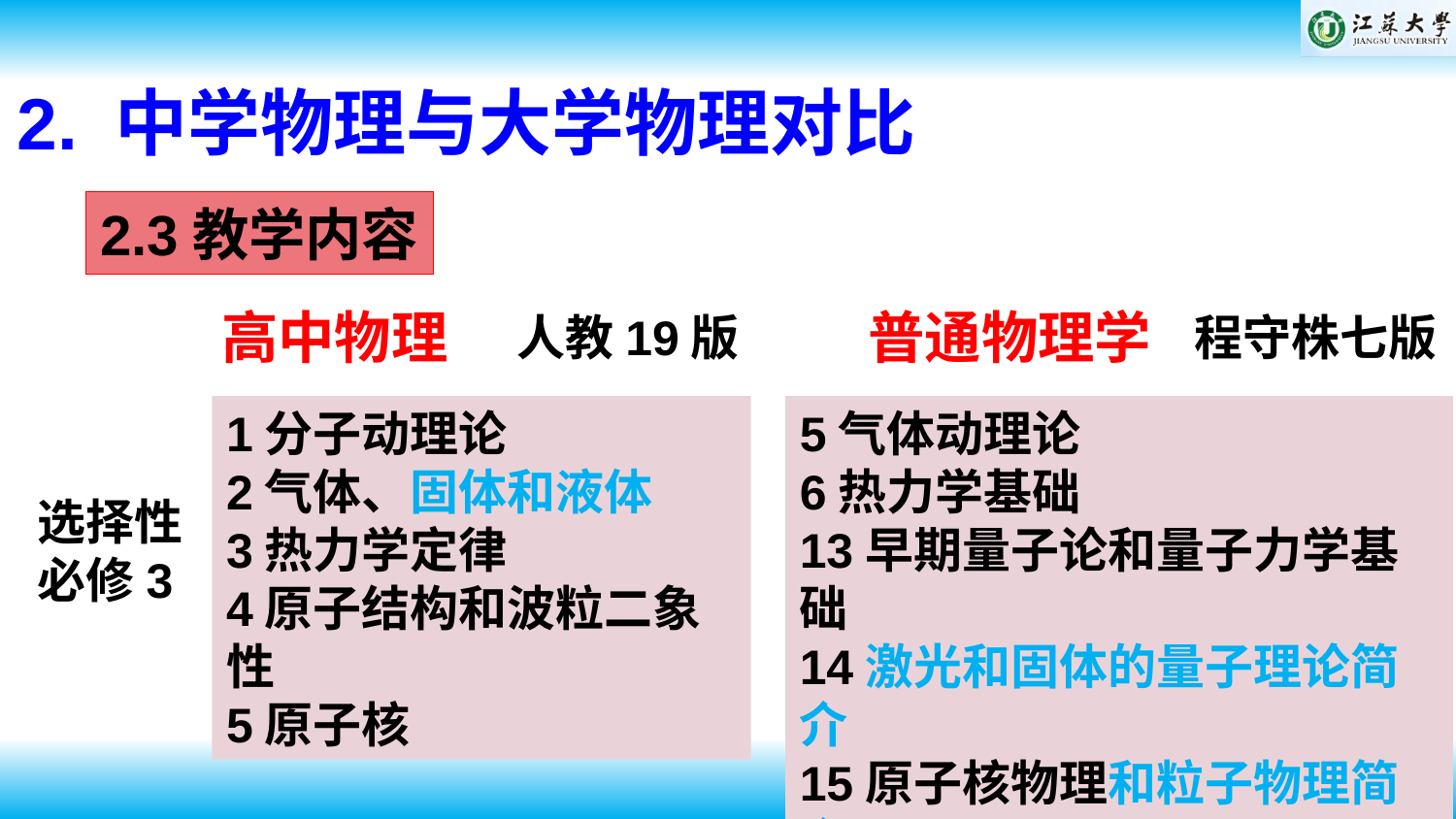

2. 中学物理与大学物理对比
2.3教学内容
普通物理学
高中物理
人教19版
程守株七版
1分子动理论
2气体、固体和液体
3热力学定律
4原子结构和波粒二象性
5原子核
5气体动理论
6热力学基础
13早期量子论和量子力学基础
14激光和固体的量子理论简介
15原子核物理和粒子物理简介
选择性
必修3